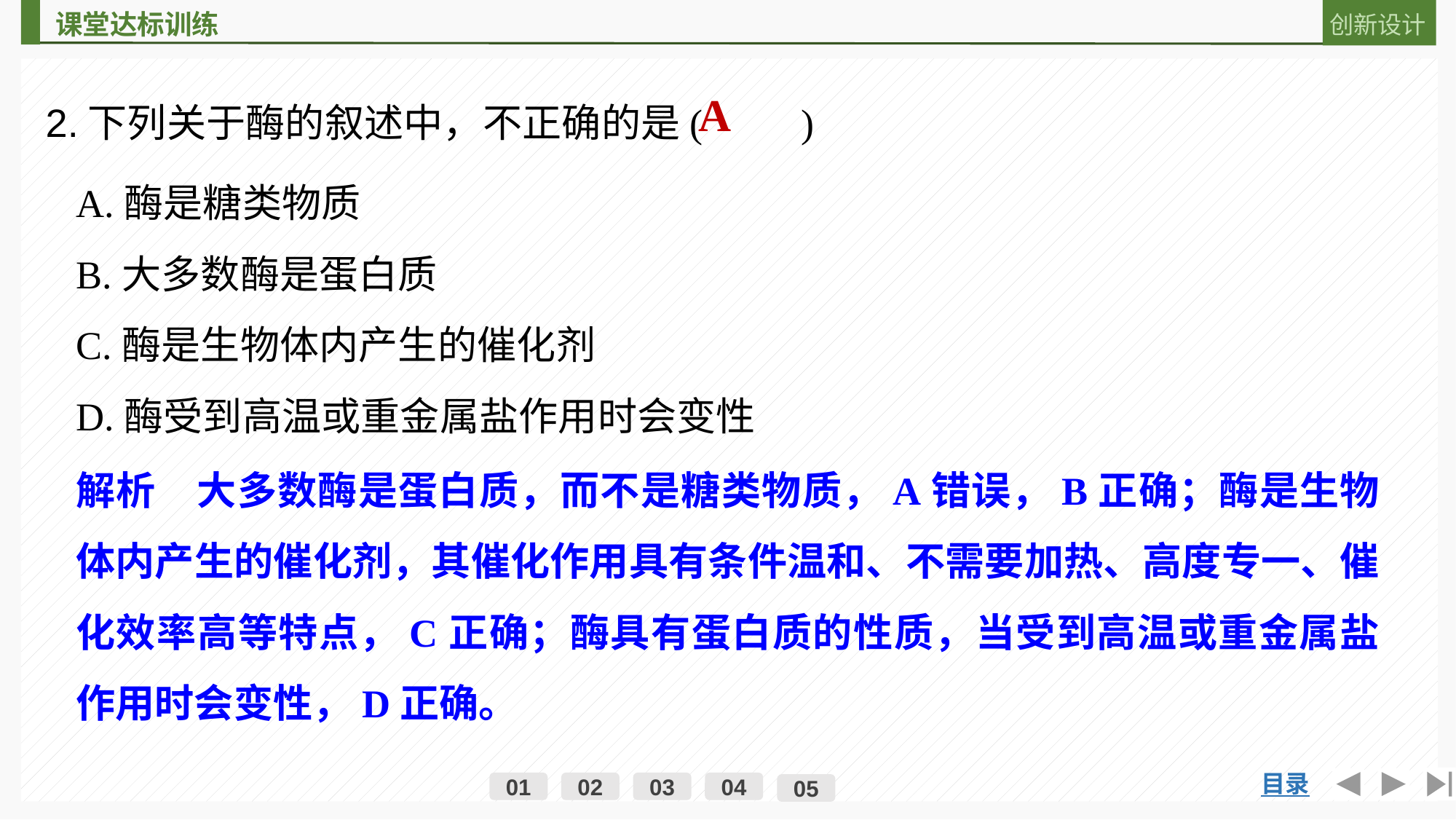

2.下列关于酶的叙述中，不正确的是(　　)
A
A.酶是糖类物质
B.大多数酶是蛋白质
C.酶是生物体内产生的催化剂
D.酶受到高温或重金属盐作用时会变性
解析　大多数酶是蛋白质，而不是糖类物质，A错误，B正确；酶是生物体内产生的催化剂，其催化作用具有条件温和、不需要加热、高度专一、催化效率高等特点，C正确；酶具有蛋白质的性质，当受到高温或重金属盐作用时会变性，D正确。